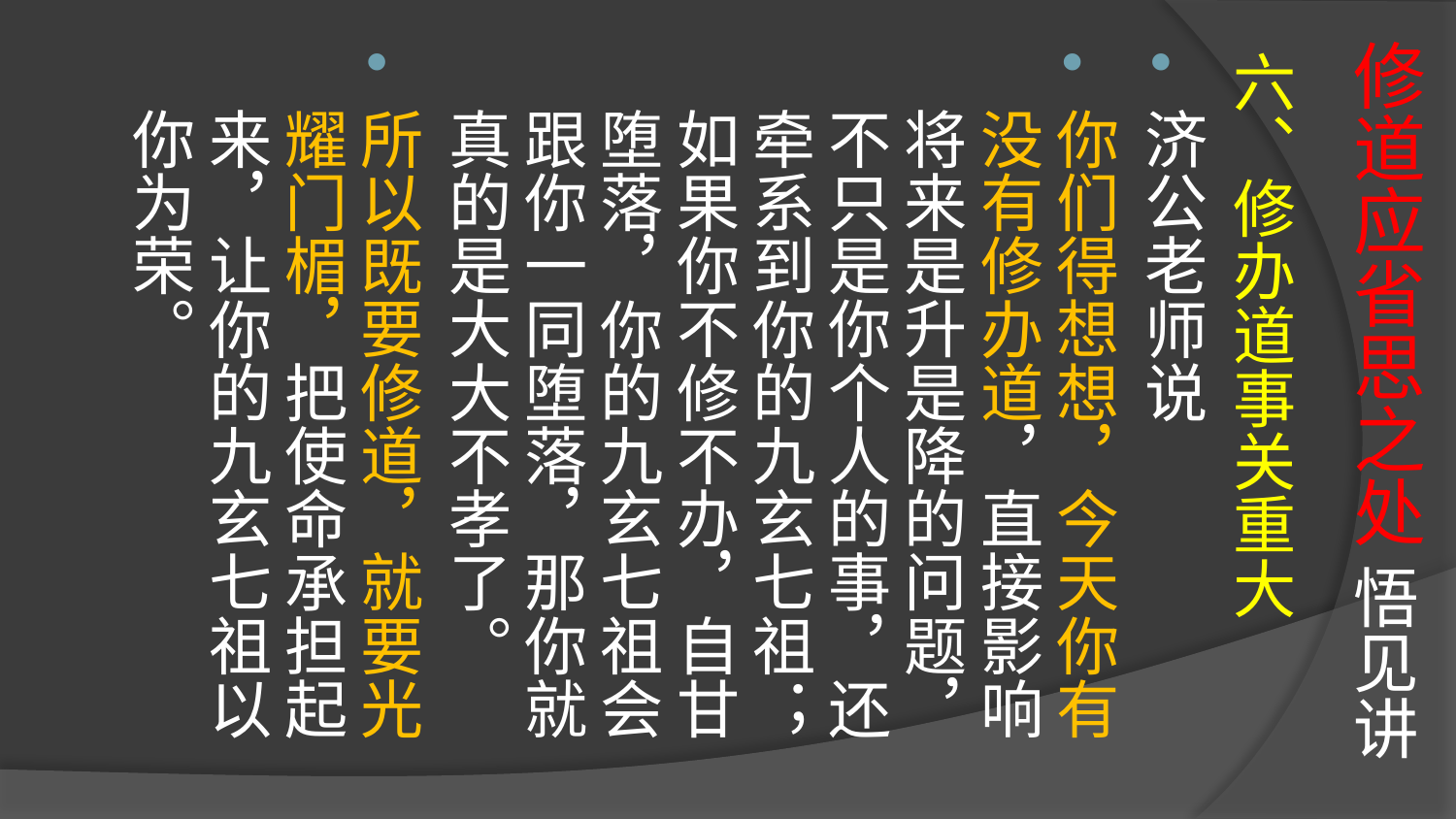

# 修道应省思之处 悟见讲
六、修办道事关重大
济公老师说
你们得想想，今天你有没有修办道，直接影响将来是升是降的问题，不只是你个人的事，还牵系到你的九玄七祖；如果你不修不办，自甘堕落，你的九玄七祖会跟你一同堕落，那你就真的是大大不孝了。
所以既要修道，就要光耀门楣，把使命承担起来，让你的九玄七祖以你为荣。